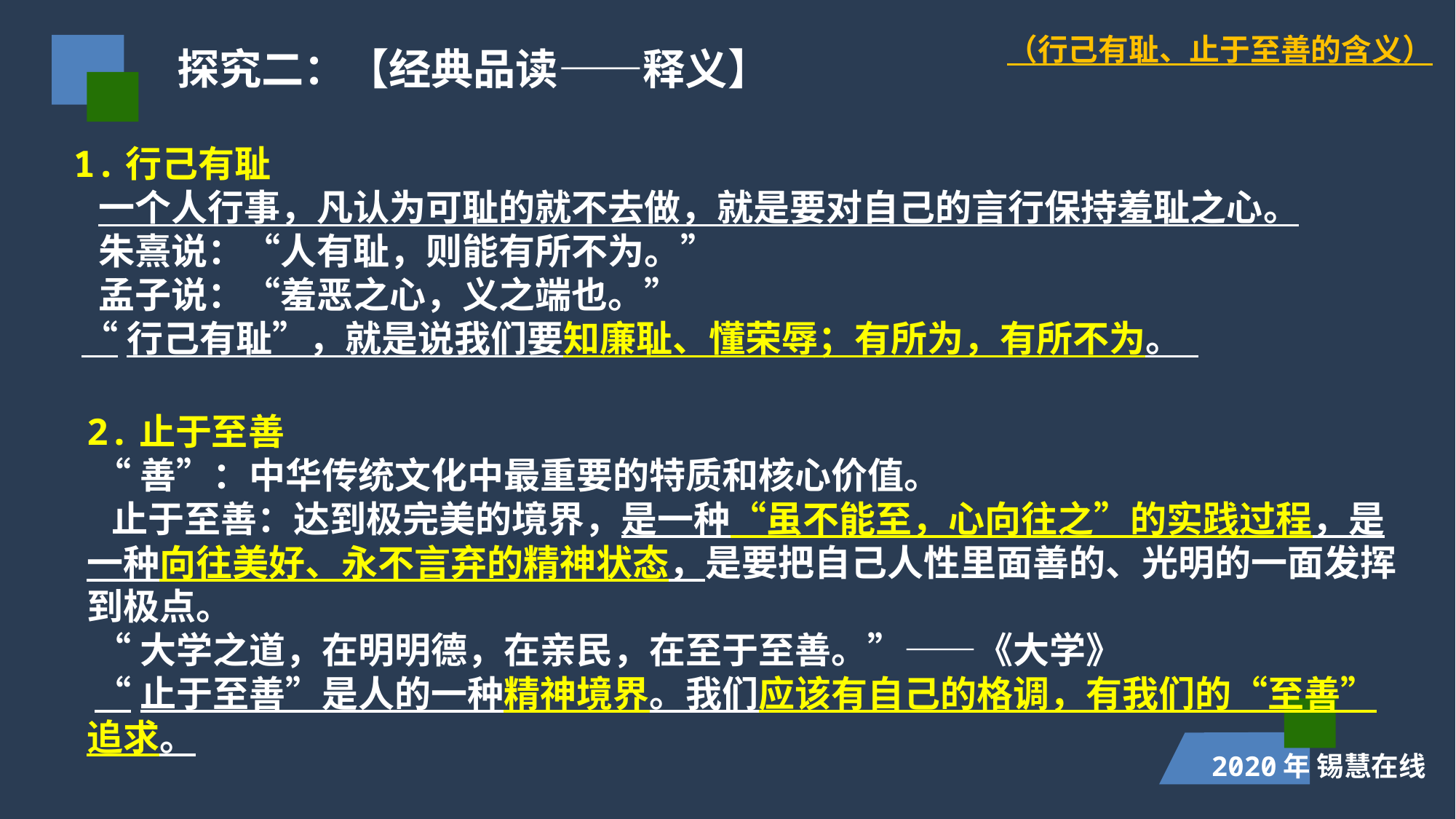

（行己有耻、止于至善的含义）

探究二：【经典品读——释义】
1.行己有耻
  一个人行事，凡认为可耻的就不去做，就是要对自己的言行保持羞耻之心。
  朱熹说：“人有耻，则能有所不为。”
  孟子说：“羞恶之心，义之端也。”
 “行己有耻”，就是说我们要知廉耻、懂荣辱；有所为，有所不为。
2.止于至善
 “善”：中华传统文化中最重要的特质和核心价值。
  止于至善：达到极完美的境界，是一种“虽不能至，心向往之”的实践过程，是一种向往美好、永不言弃的精神状态，是要把自己人性里面善的、光明的一面发挥到极点。
 “大学之道，在明明德，在亲民，在至于至善。”——《大学》
 “止于至善”是人的一种精神境界。我们应该有自己的格调，有我们的“至善”追求。